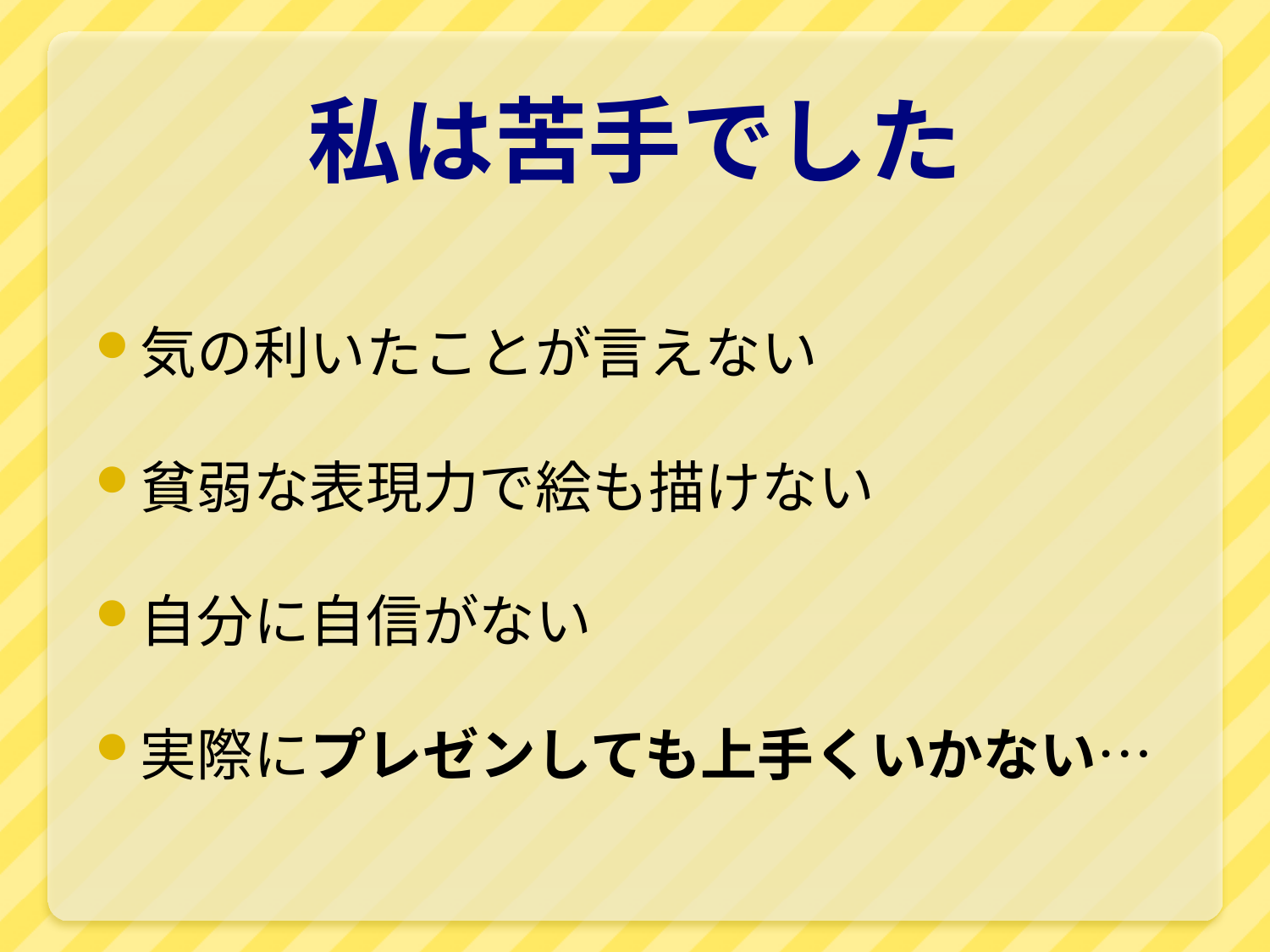

# 私は苦手でした
気の利いたことが言えない
貧弱な表現力で絵も描けない
自分に自信がない
実際にプレゼンしても上手くいかない…